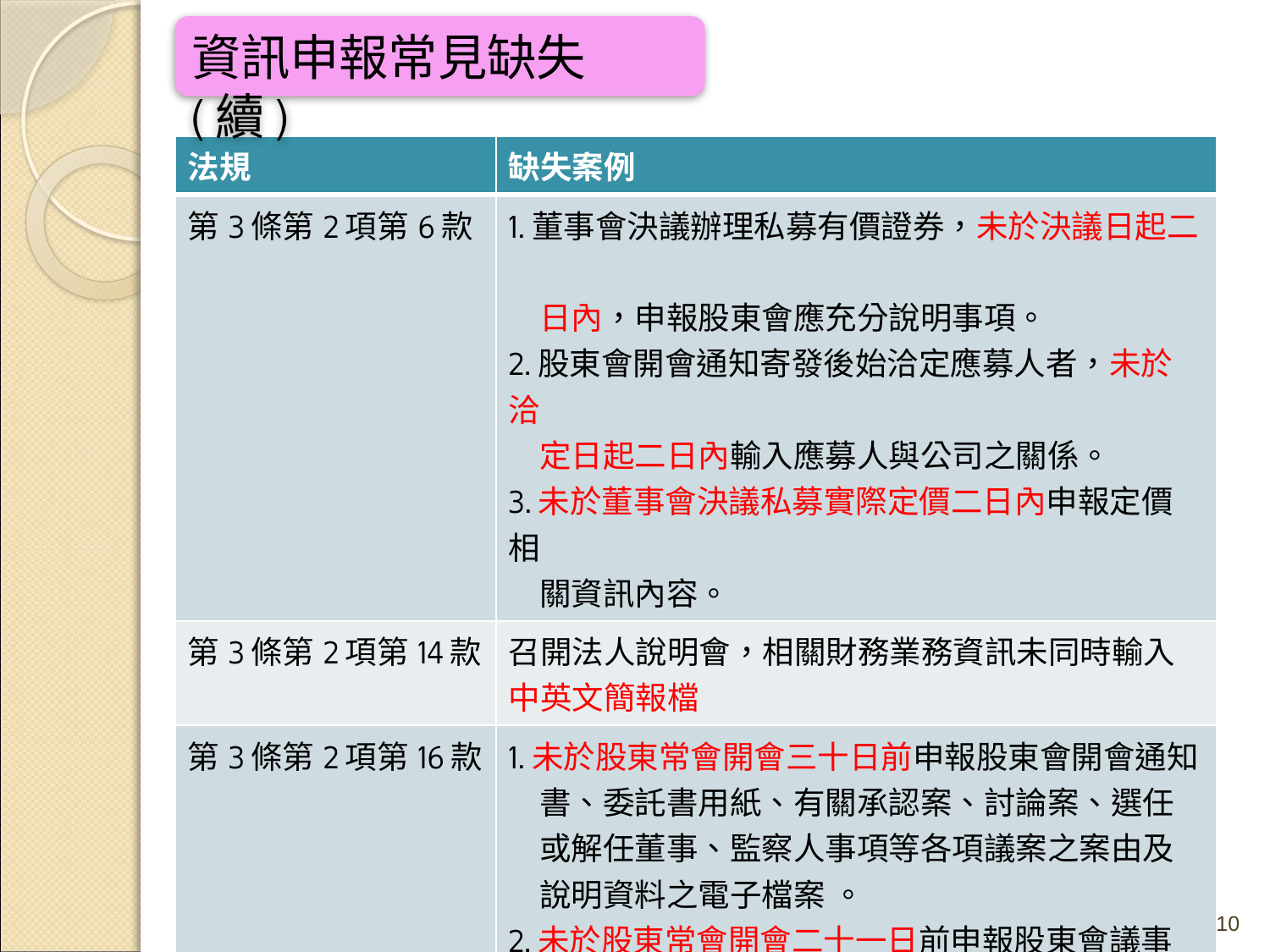

資訊申報常見缺失(續)
| 法規 | 缺失案例 |
| --- | --- |
| 第3條第2項第6款 | 1.董事會決議辦理私募有價證券，未於決議日起二　 日內，申報股東會應充分說明事項。 2.股東會開會通知寄發後始洽定應募人者，未於洽 定日起二日內輸入應募人與公司之關係。 3.未於董事會決議私募實際定價二日內申報定價相 關資訊內容。 |
| 第3條第2項第14款 | 召開法人說明會，相關財務業務資訊未同時輸入中英文簡報檔 |
| 第3條第2項第16款 | 1.未於股東常會開會三十日前申報股東會開會通知 書、委託書用紙、有關承認案、討論案、選任 或解任董事、監察人事項等各項議案之案由及 說明資料之電子檔案 。 2.未於股東常會開會二十一日前申報股東會議事手 冊及會議補充資料電子檔。 |
10